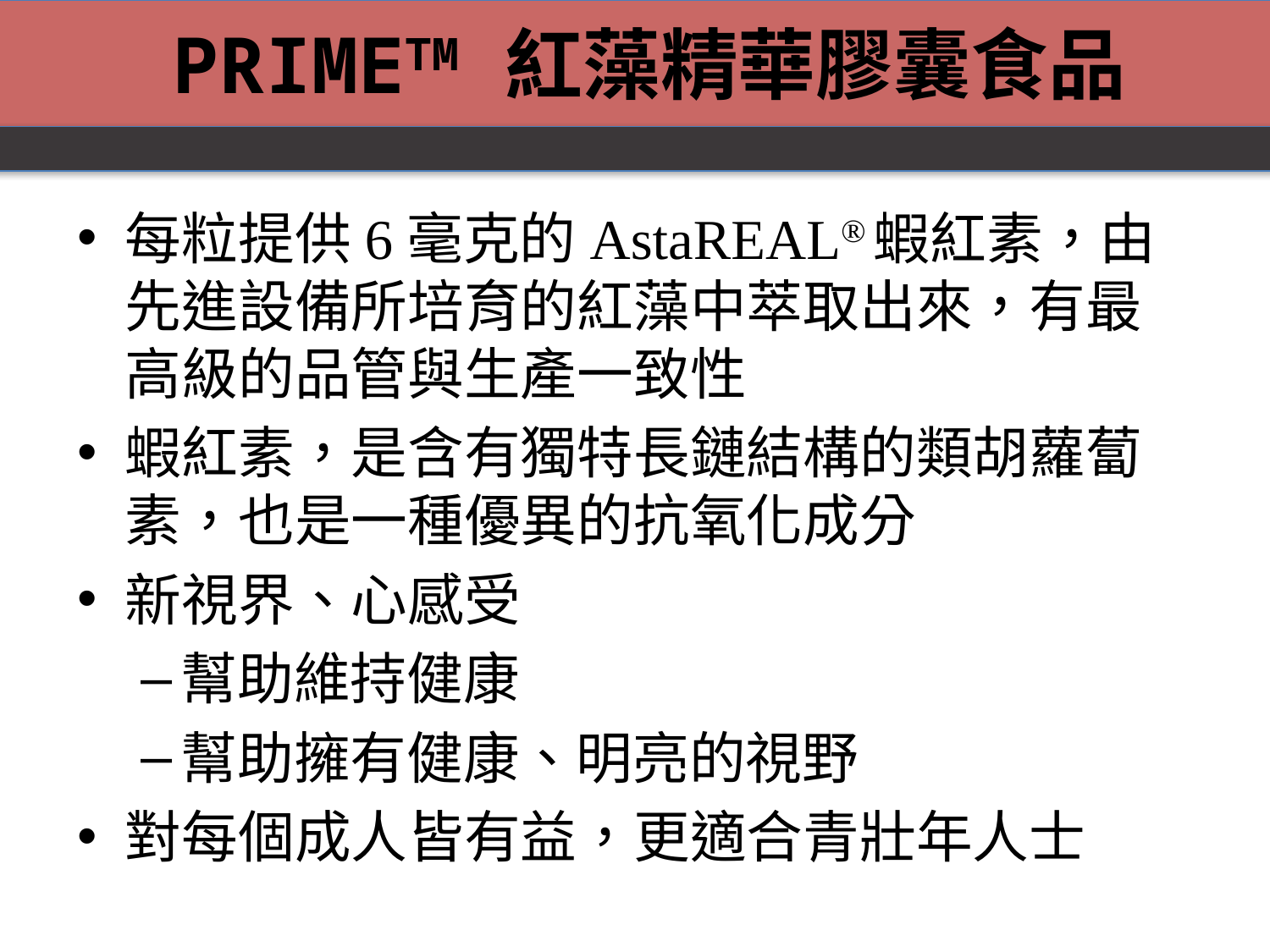

PRIMETM 紅藻精華膠囊食品

# 每粒提供6毫克的AstaREAL®蝦紅素，由先進設備所培育的紅藻中萃取出來，有最高級的品管與生產一致性
蝦紅素，是含有獨特長鏈結構的類胡蘿蔔素，也是一種優異的抗氧化成分
新視界、心感受
幫助維持健康
幫助擁有健康、明亮的視野
對每個成人皆有益，更適合青壯年人士